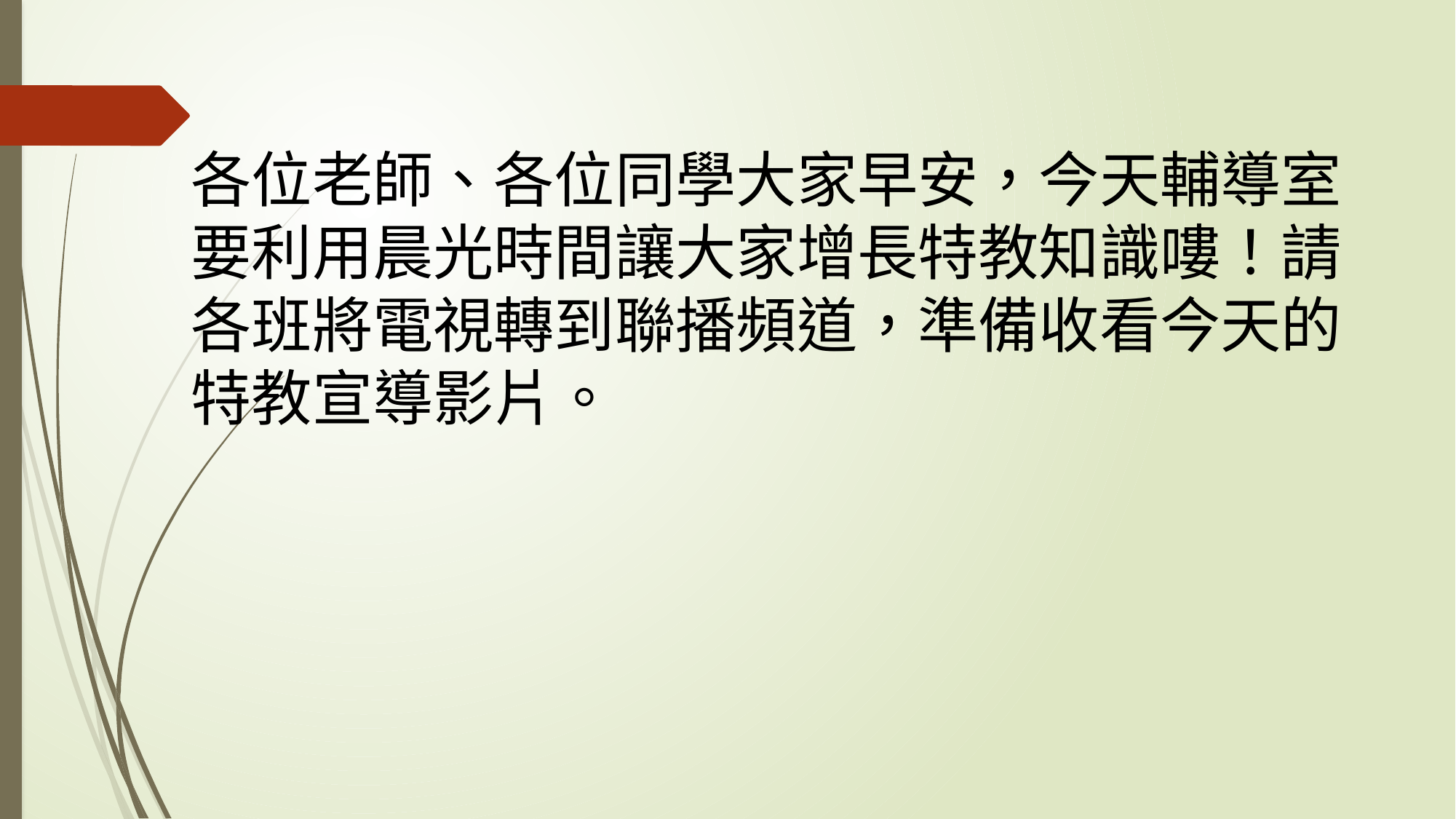

各位老師、各位同學大家早安，今天輔導室要利用晨光時間讓大家增長特教知識嘍！請各班將電視轉到聯播頻道，準備收看今天的特教宣導影片。